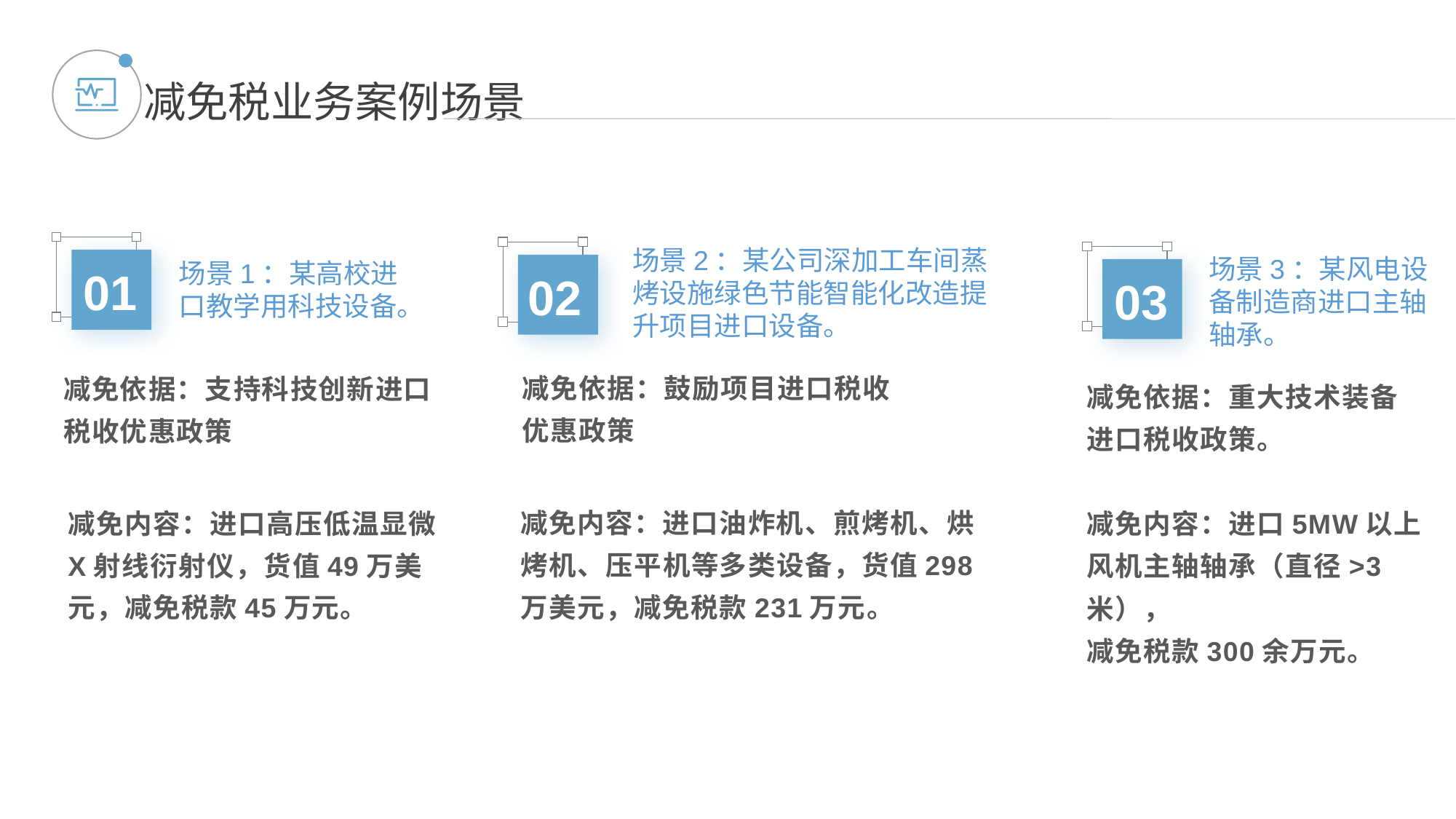

减免税业务案例场景

场景2：某公司深加工车间蒸烤设施绿色节能智能化改造提升项目进口设备。

场景3：某风电设
备制造商进口主轴
轴承。

场景1：某高校进口教学用科技设备。

01

02
03

减免依据：鼓励项目进口税收优惠政策
减免依据：支持科技创新进口税收优惠政策
减免依据：重大技术装备
进口税收政策。
减免内容：进口油炸机、煎烤机、烘烤机、压平机等多类设备，货值298万美元，减免税款231万元。
减免内容：进口高压低温显微X射线衍射仪，货值49万美元，减免税款45万元。
减免内容：进口5MW以上
风机主轴轴承（直径>3米），
减免税款300余万元。